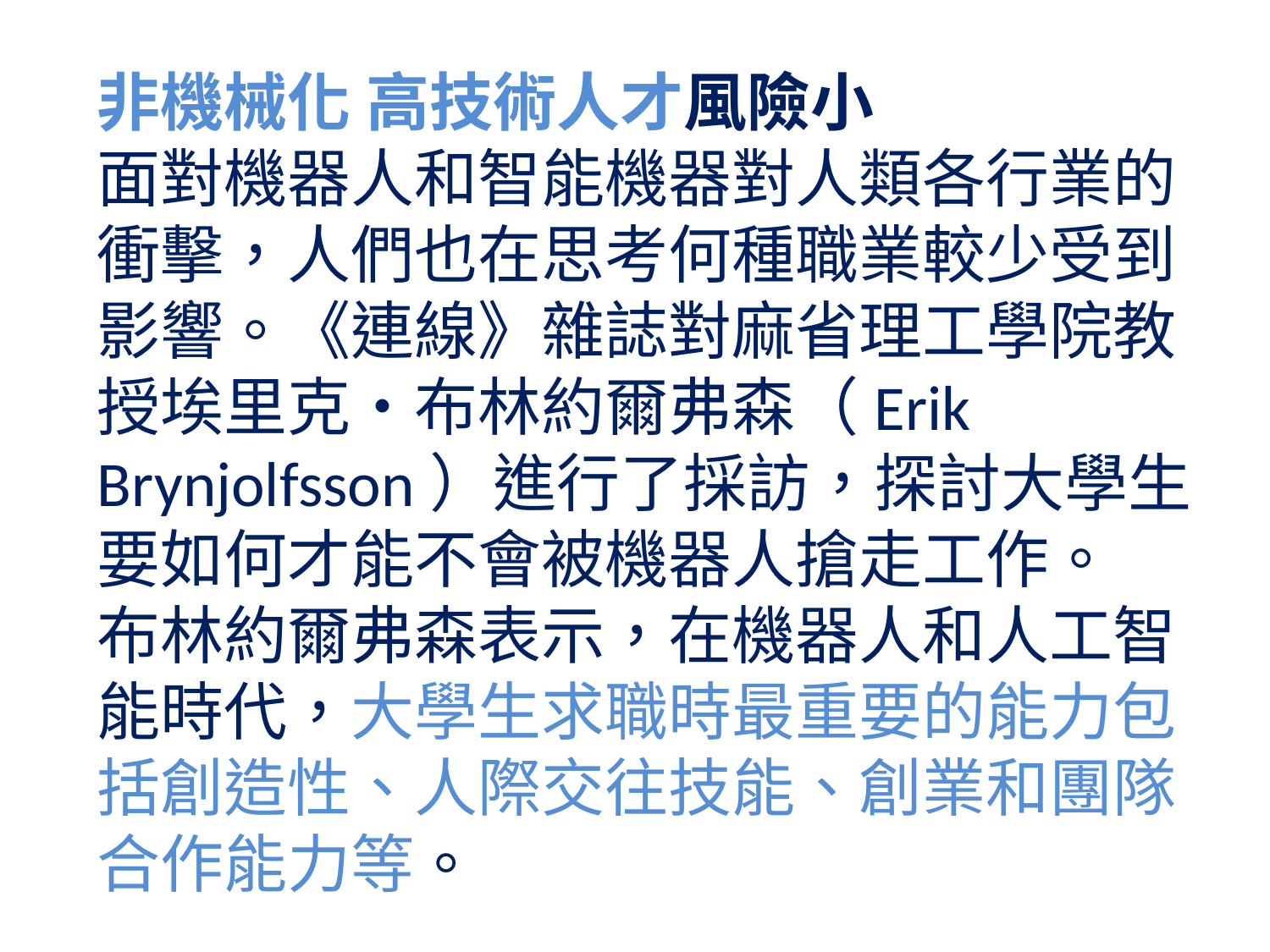

非機械化 高技術人才風險小
面對機器人和智能機器對人類各行業的衝擊，人們也在思考何種職業較少受到影響。《連線》雜誌對麻省理工學院教授埃里克‧布林約爾弗森（Erik Brynjolfsson）進行了採訪，探討大學生要如何才能不會被機器人搶走工作。
布林約爾弗森表示，在機器人和人工智能時代，大學生求職時最重要的能力包括創造性、人際交往技能、創業和團隊合作能力等。